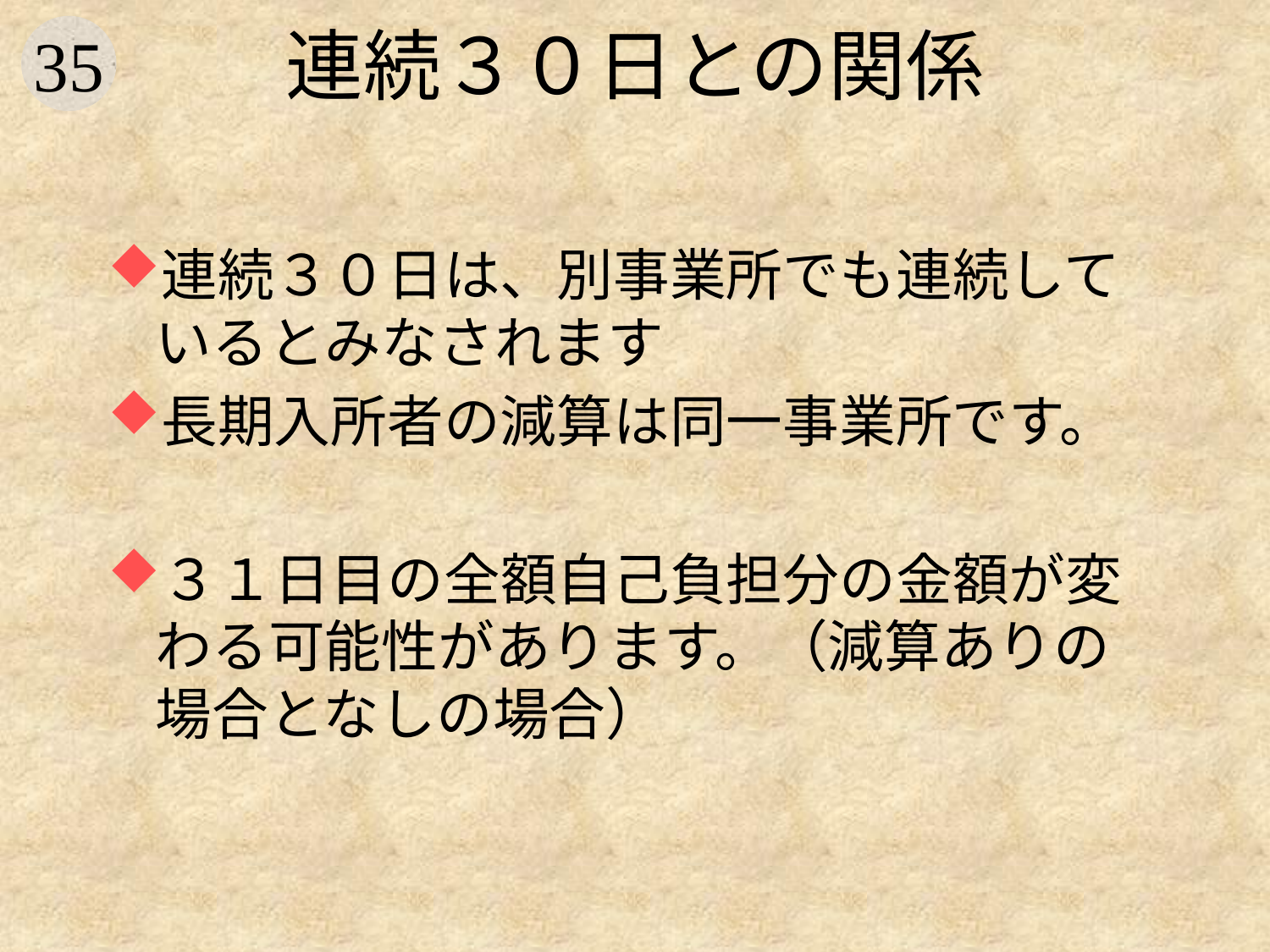

# 連続３０日との関係
連続３０日は、別事業所でも連続しているとみなされます
長期入所者の減算は同一事業所です。

３１日目の全額自己負担分の金額が変わる可能性があります。（減算ありの場合となしの場合）